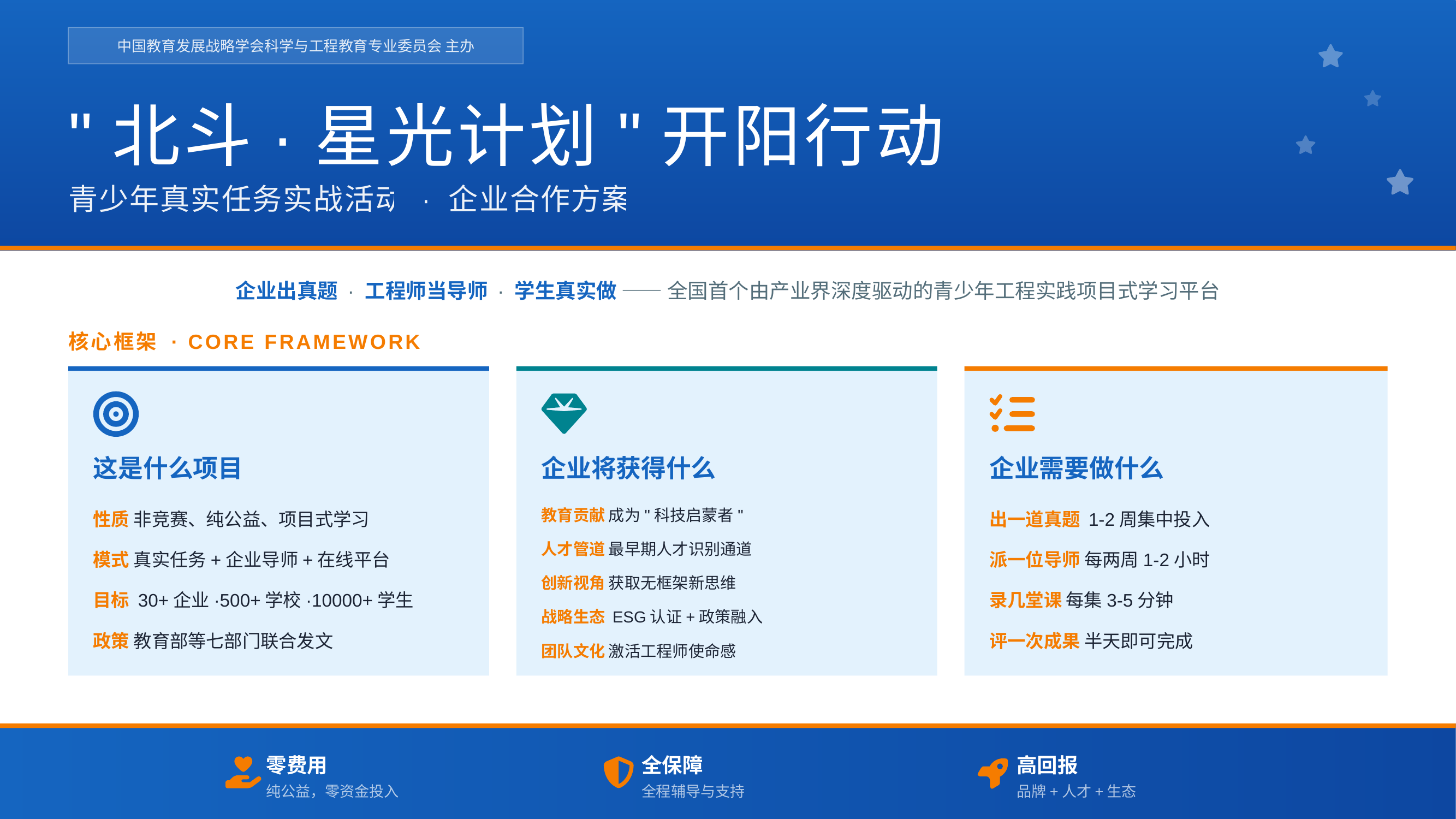

中国教育发展战略学会科学与工程教育专业委员会 主办

"北斗·星光计划"开阳行动

青少年真实任务实战活动 · 企业合作方案

企业出真题 · 工程师当导师 · 学生真实做 —— 全国首个由产业界深度驱动的青少年工程实践项目式学习平台
核心框架 · CORE FRAMEWORK

这是什么项目
企业将获得什么
企业需要做什么
性质 非竞赛、纯公益、项目式学习
模式 真实任务+企业导师+在线平台
目标 30+企业·500+学校·10000+学生
政策 教育部等七部门联合发文
教育贡献 成为"科技启蒙者"
人才管道 最早期人才识别通道
创新视角 获取无框架新思维
战略生态 ESG认证+政策融入
团队文化 激活工程师使命感
出一道真题 1-2周集中投入
派一位导师 每两周1-2小时
录几堂课 每集3-5分钟
评一次成果 半天即可完成

零费用
纯公益，零资金投入
全保障
全程辅导与支持
高回报
品牌+人才+生态